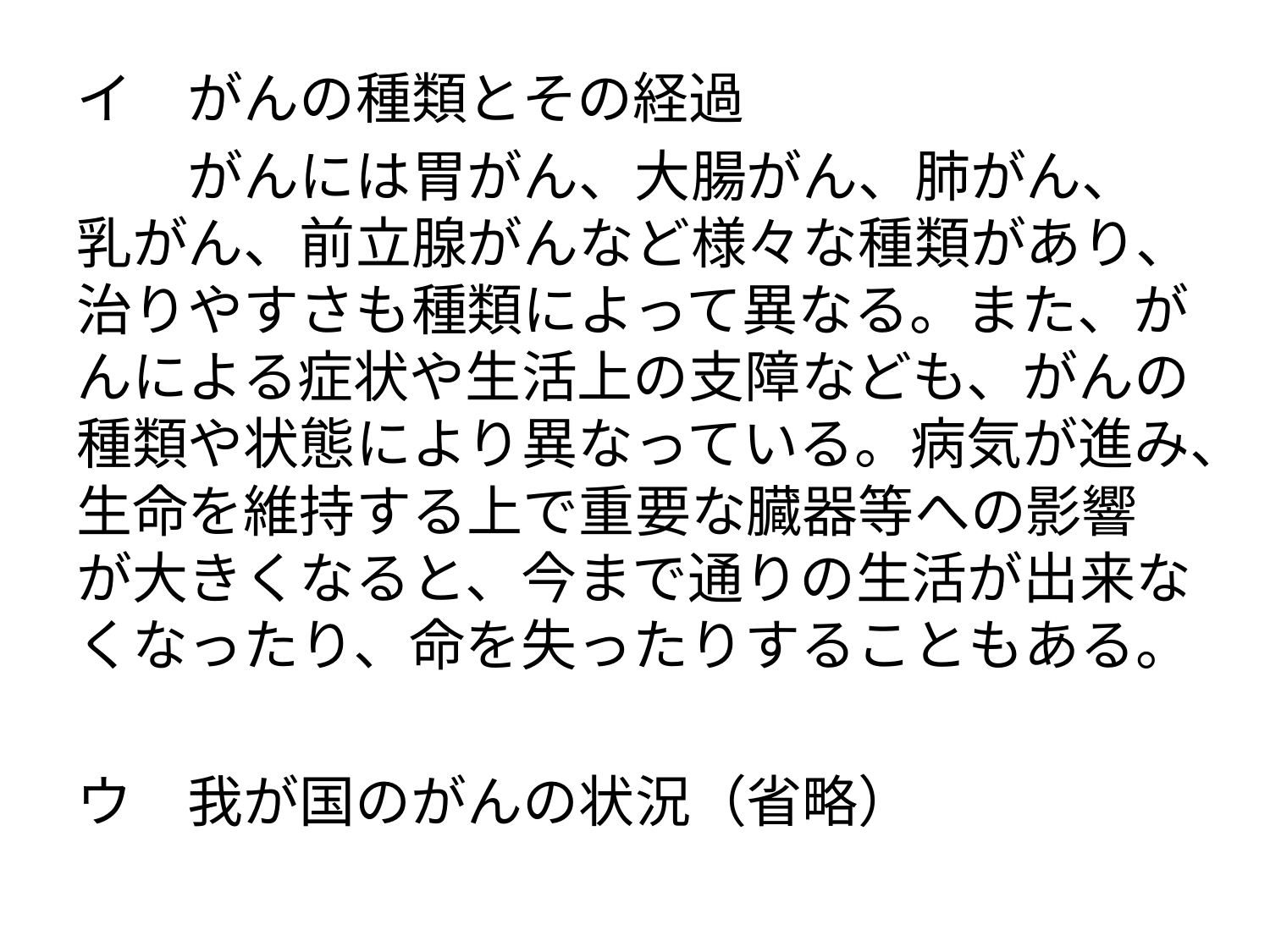

#
イ　がんの種類とその経過
　　がんには胃がん、大腸がん、肺がん、乳がん、前立腺がんなど様々な種類があり、治りやすさも種類によって異なる。また、がんによる症状や生活上の支障なども、がんの種類や状態により異なっている。病気が進み、生命を維持する上で重要な臓器等への影響が大きくなると、今まで通りの生活が出来なくなったり、命を失ったりすることもある。

ウ　我が国のがんの状況（省略）